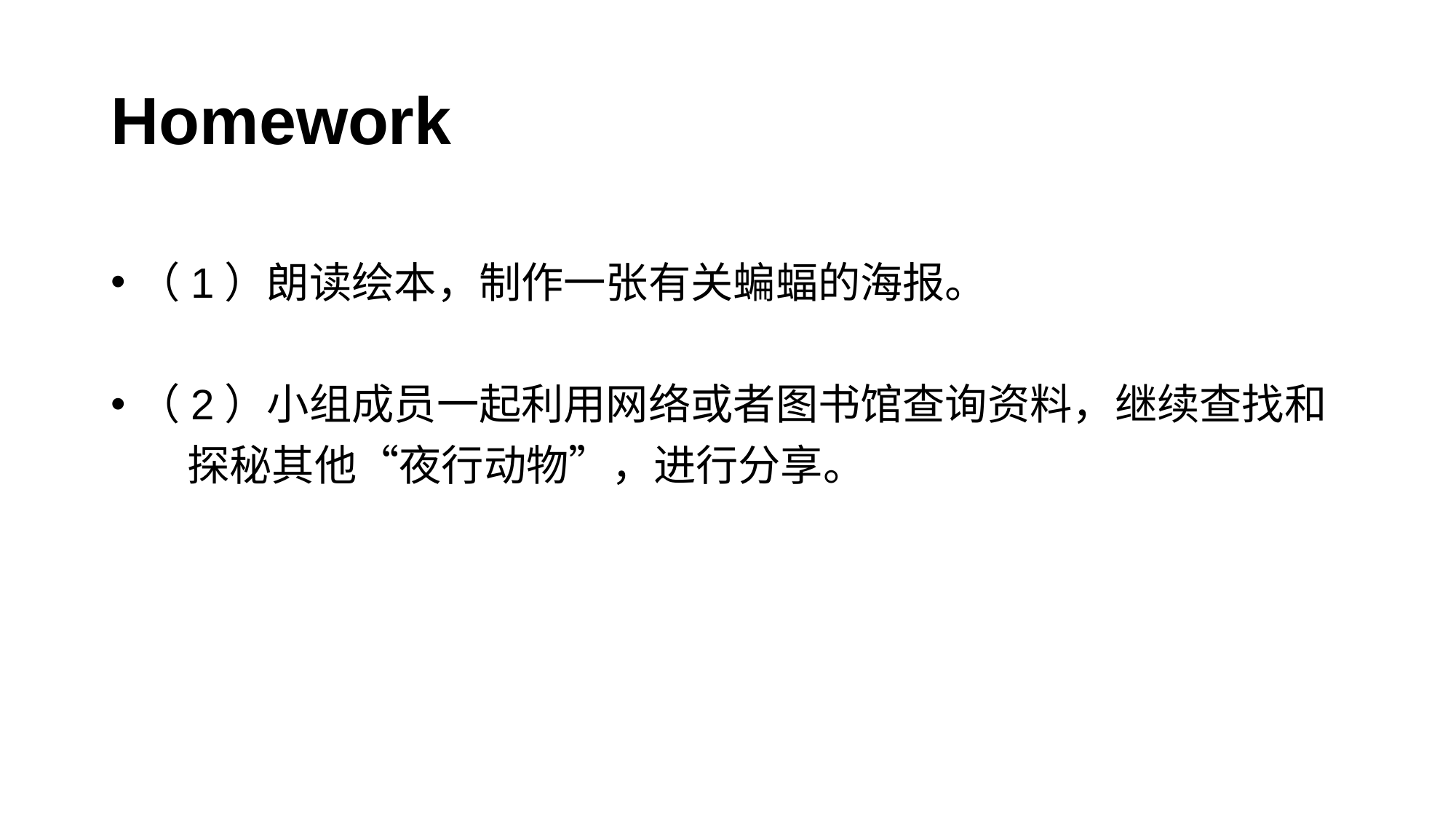

# Homework
（1）朗读绘本，制作一张有关蝙蝠的海报。

（2）小组成员一起利用网络或者图书馆查询资料，继续查找和
       探秘其他“夜行动物”，进行分享。